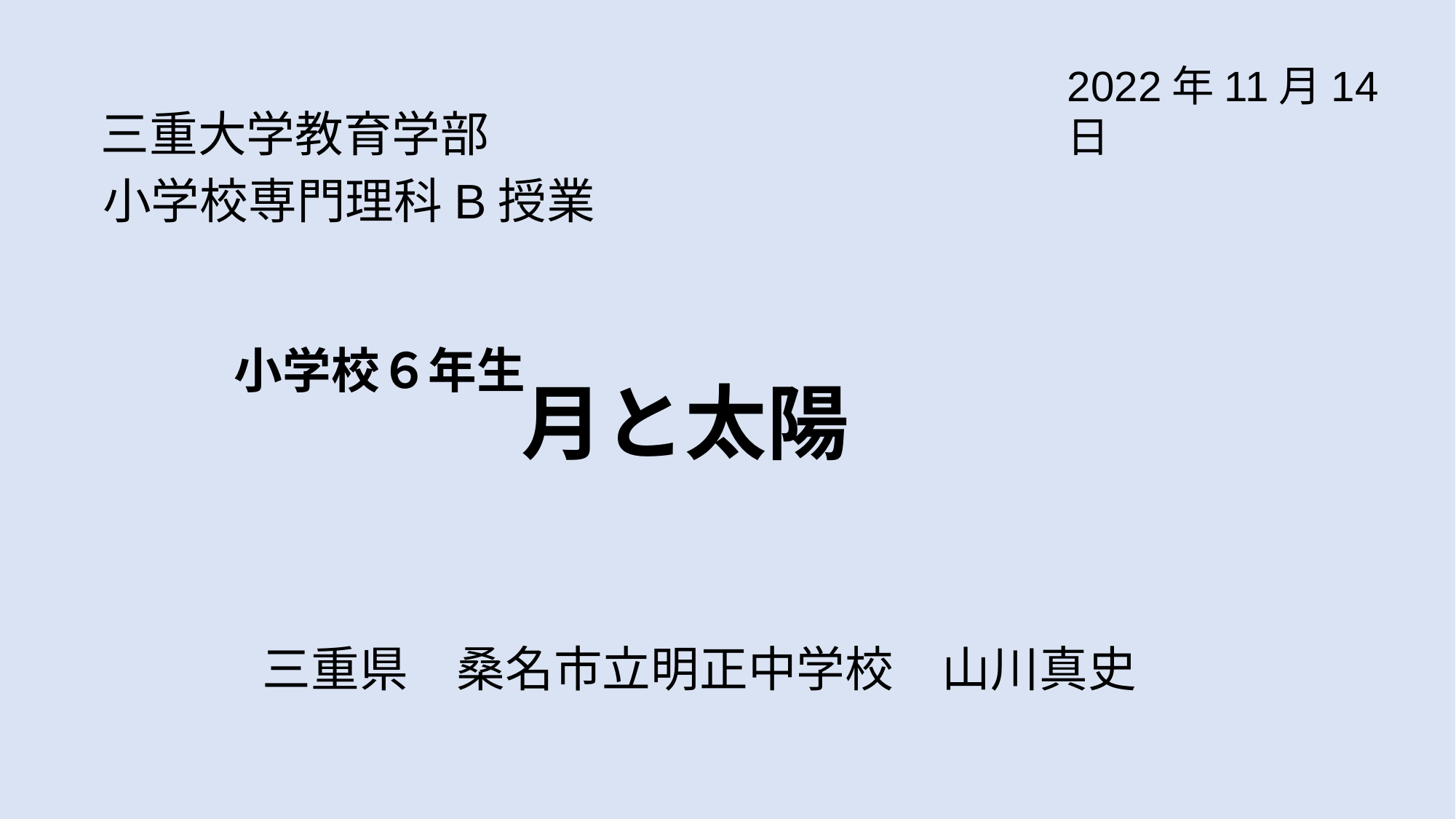

2022年11月14日
三重大学教育学部
小学校専門理科B授業
小学校６年生
月と太陽
三重県　桑名市立明正中学校　山川真史